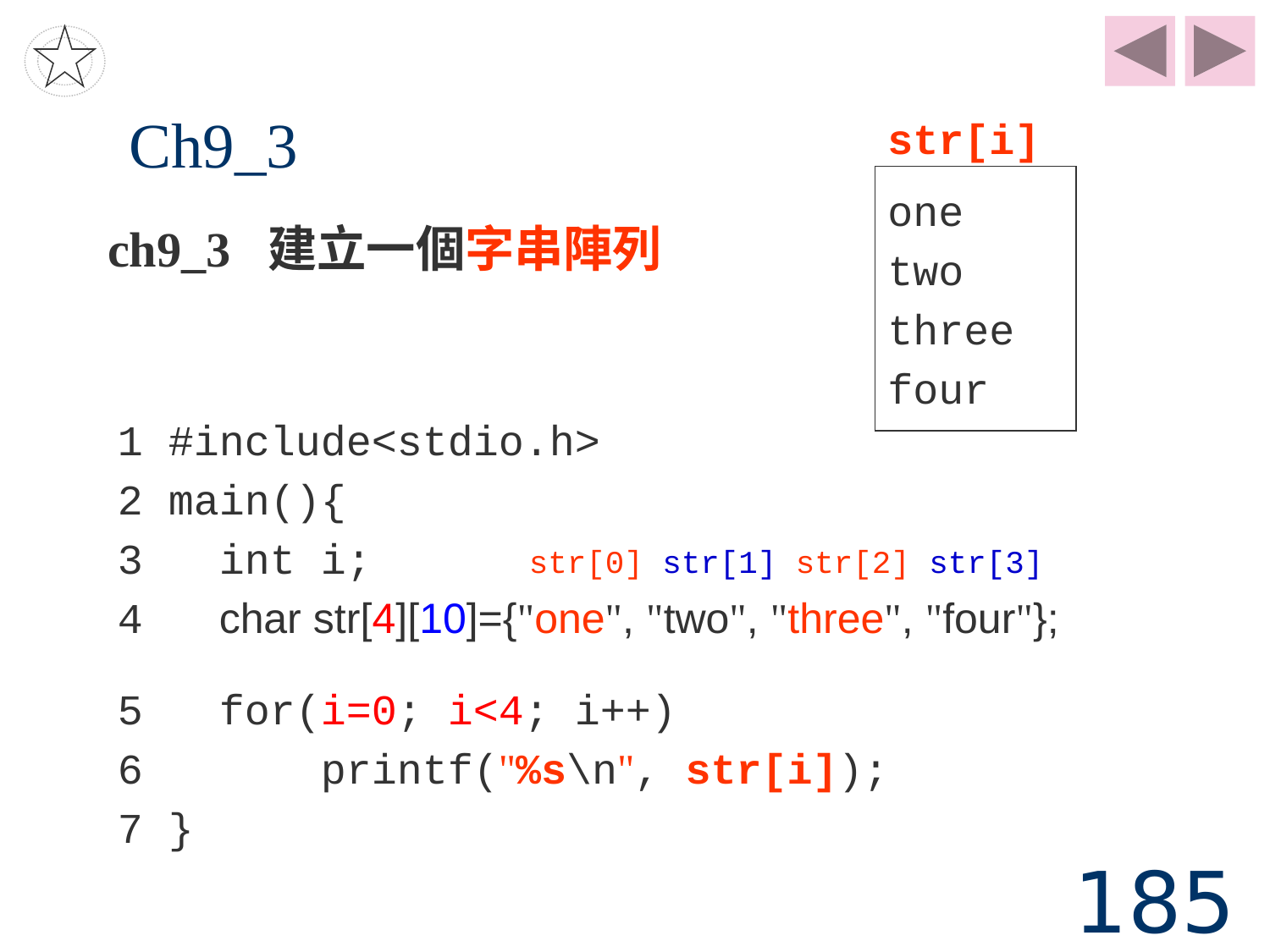

# Ch9_3
str[i]
one
two
three
four
ch9_3  建立一個字串陣列
1 #include<stdio.h>
2 main(){
3   int i;
4   char str[4][10]={"one", "two", "three", "four"};
str[0] str[1] str[2] str[3]
5   for(i=0; i<4; i++)
6       printf("%s\n", str[i]);
7 }
185